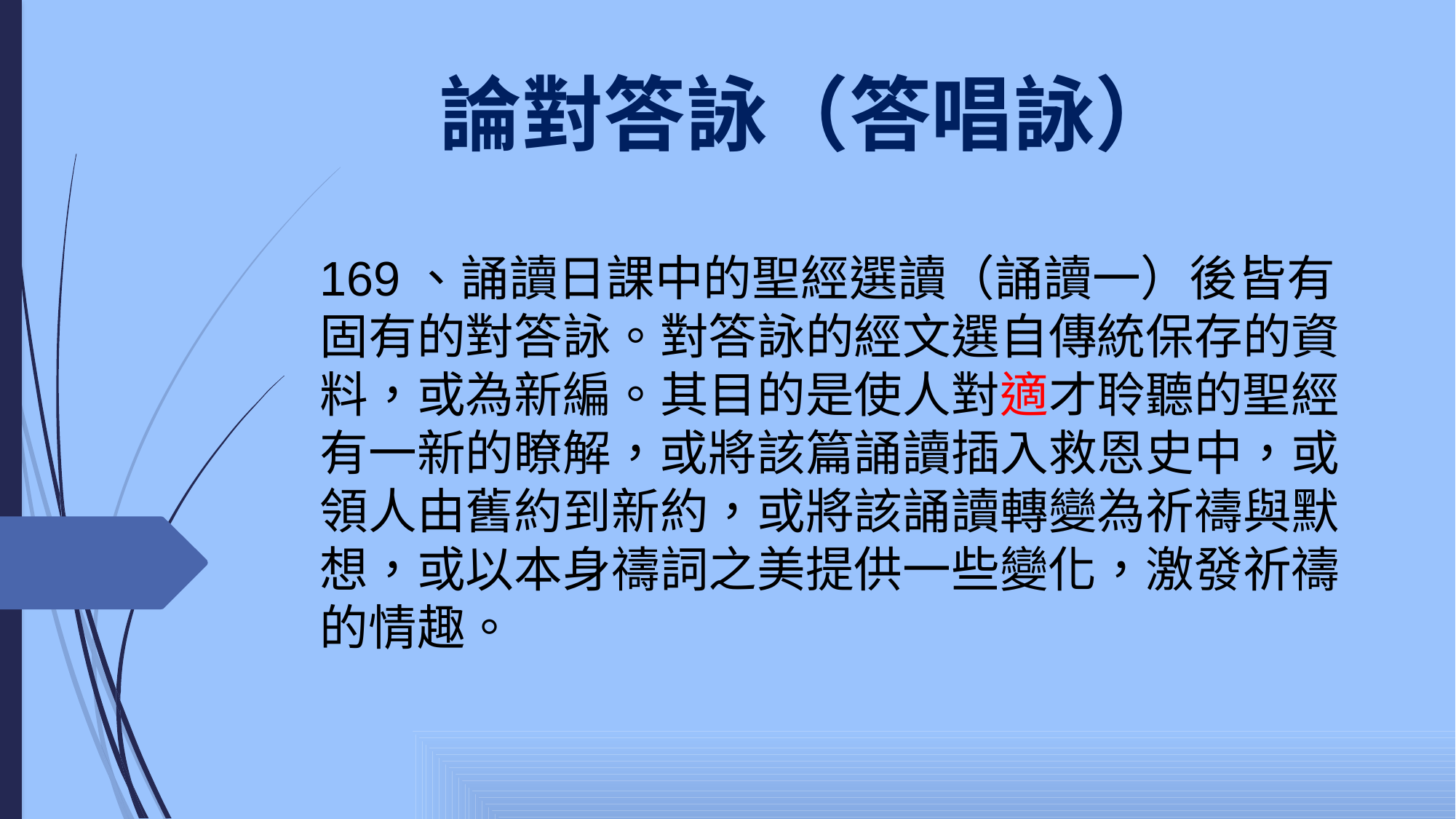

# 論對答詠（答唱詠）
169、誦讀日課中的聖經選讀（誦讀一）後皆有固有的對答詠。對答詠的經文選自傳統保存的資料，或為新編。其目的是使人對適才聆聽的聖經有一新的瞭解，或將該篇誦讀插入救恩史中，或領人由舊約到新約，或將該誦讀轉變為祈禱與默想，或以本身禱詞之美提供一些變化，激發祈禱的情趣。